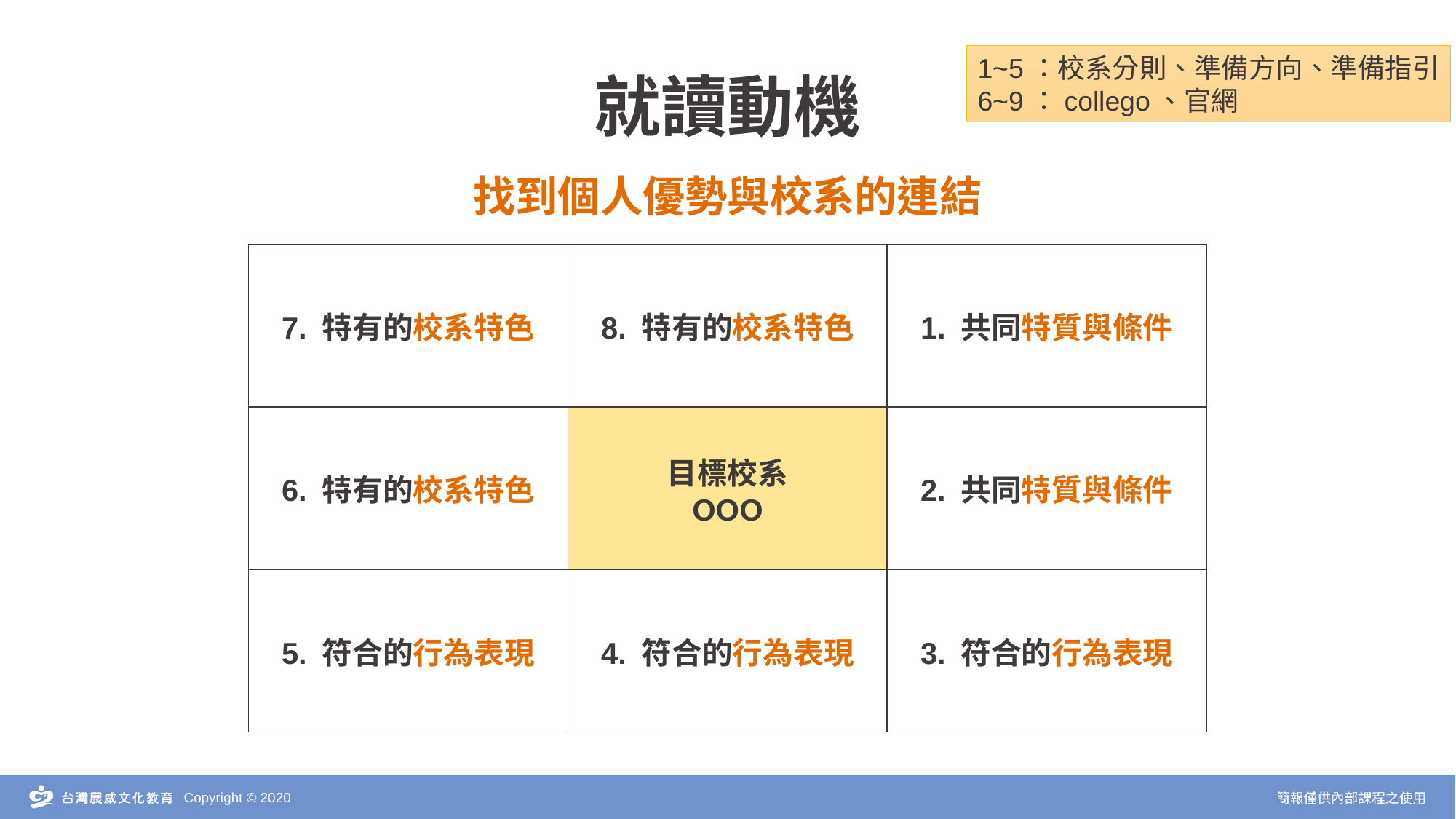

# 就讀動機 找到個人優勢與校系的連結
1~5：校系分則、準備方向、準備指引
6~9：collego、官網
| 7. 特有的校系特色 | 8. 特有的校系特色 | 1. 共同特質與條件 |
| --- | --- | --- |
| 6. 特有的校系特色 | 目標校系 OOO | 2. 共同特質與條件 |
| 5. 符合的行為表現 | 4. 符合的行為表現 | 3. 符合的行為表現 |